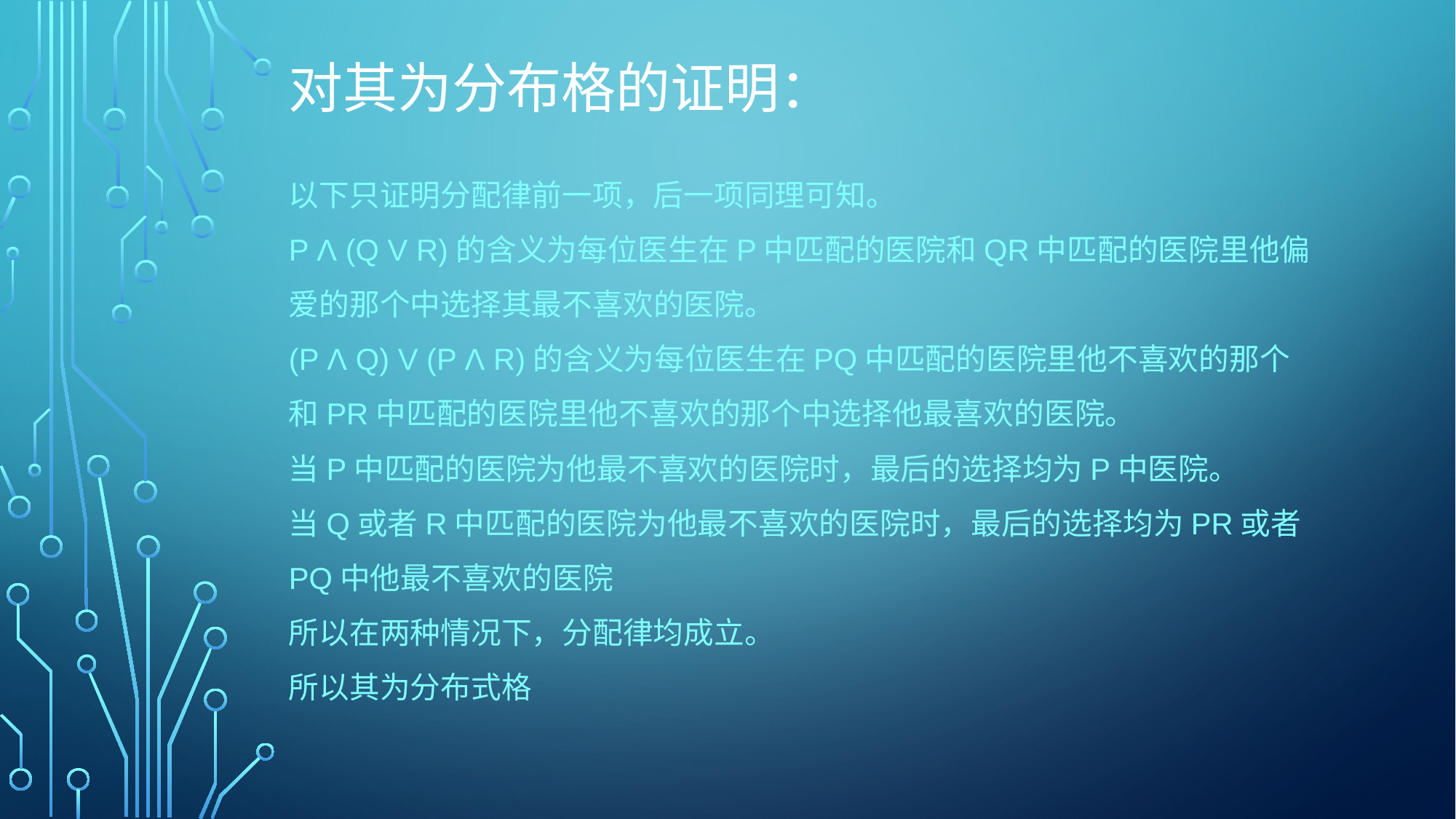

# 对其为分布格的证明：
以下只证明分配律前一项，后一项同理可知。
P Λ (Q V R)的含义为每位医生在P中匹配的医院和QR中匹配的医院里他偏爱的那个中选择其最不喜欢的医院。
(P Λ Q) V (P Λ R)的含义为每位医生在PQ中匹配的医院里他不喜欢的那个和PR中匹配的医院里他不喜欢的那个中选择他最喜欢的医院。
当P中匹配的医院为他最不喜欢的医院时，最后的选择均为P中医院。
当Q或者R中匹配的医院为他最不喜欢的医院时，最后的选择均为PR或者PQ中他最不喜欢的医院
所以在两种情况下，分配律均成立。
所以其为分布式格